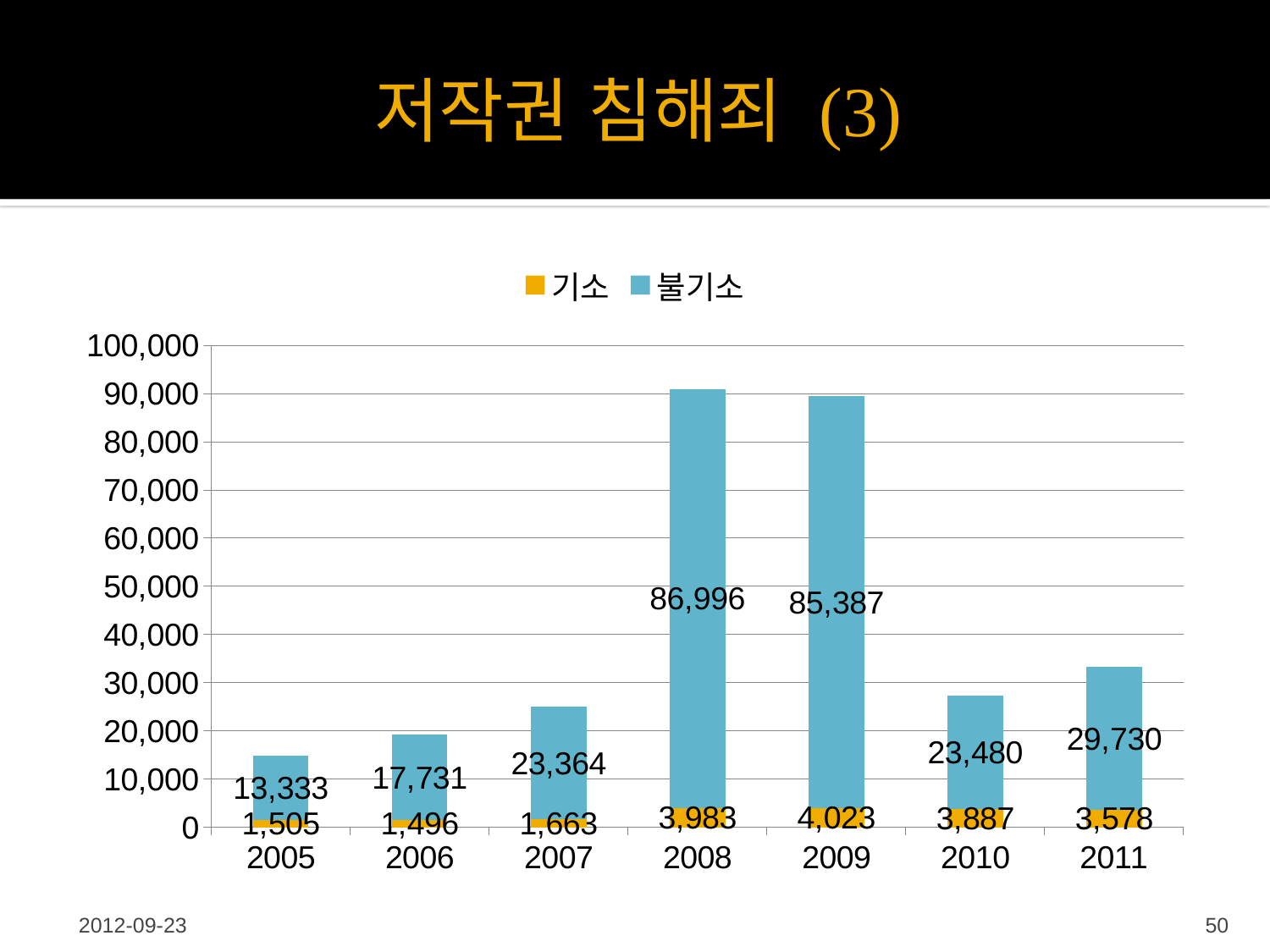

# 저작권 침해죄 (3)

### Chart

| Category | 기소 | 불기소 |
|---|---|---|
| 2005 | 1505.0 | 13333.0 |
| 2006 | 1496.0 | 17731.0 |
| 2007 | 1663.0 | 23364.0 |
| 2008 | 3983.0 | 86996.0 |
| 2009 | 4023.0 | 85387.0 |
| 2010 | 3887.0 | 23480.0 |
| 2011 | 3578.0 | 29730.0 |
2012-09-23
50